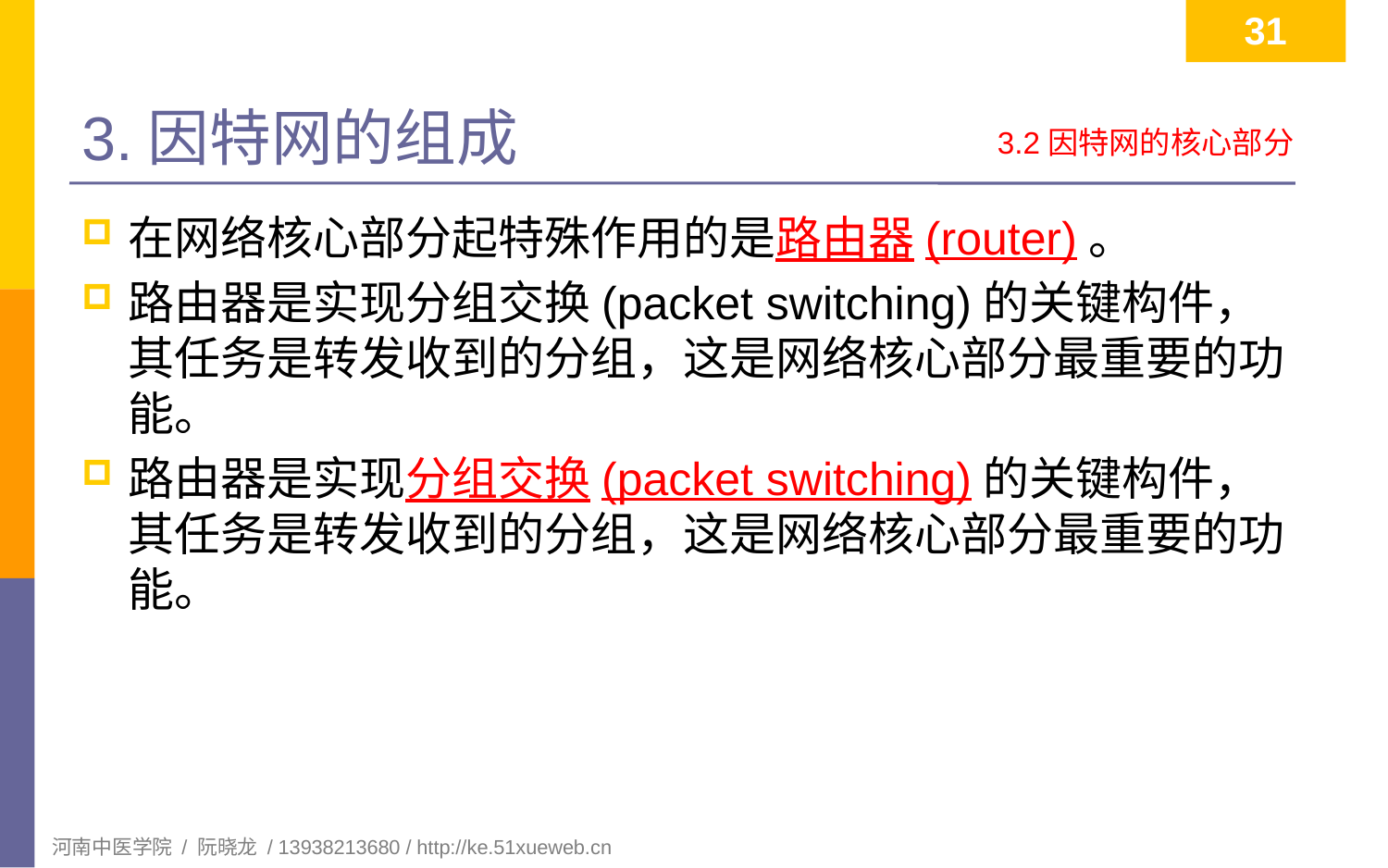

31
# 3.因特网的组成
3.2因特网的核心部分
在网络核心部分起特殊作用的是路由器(router)。
路由器是实现分组交换(packet switching)的关键构件，其任务是转发收到的分组，这是网络核心部分最重要的功能。
路由器是实现分组交换(packet switching)的关键构件，其任务是转发收到的分组，这是网络核心部分最重要的功能。